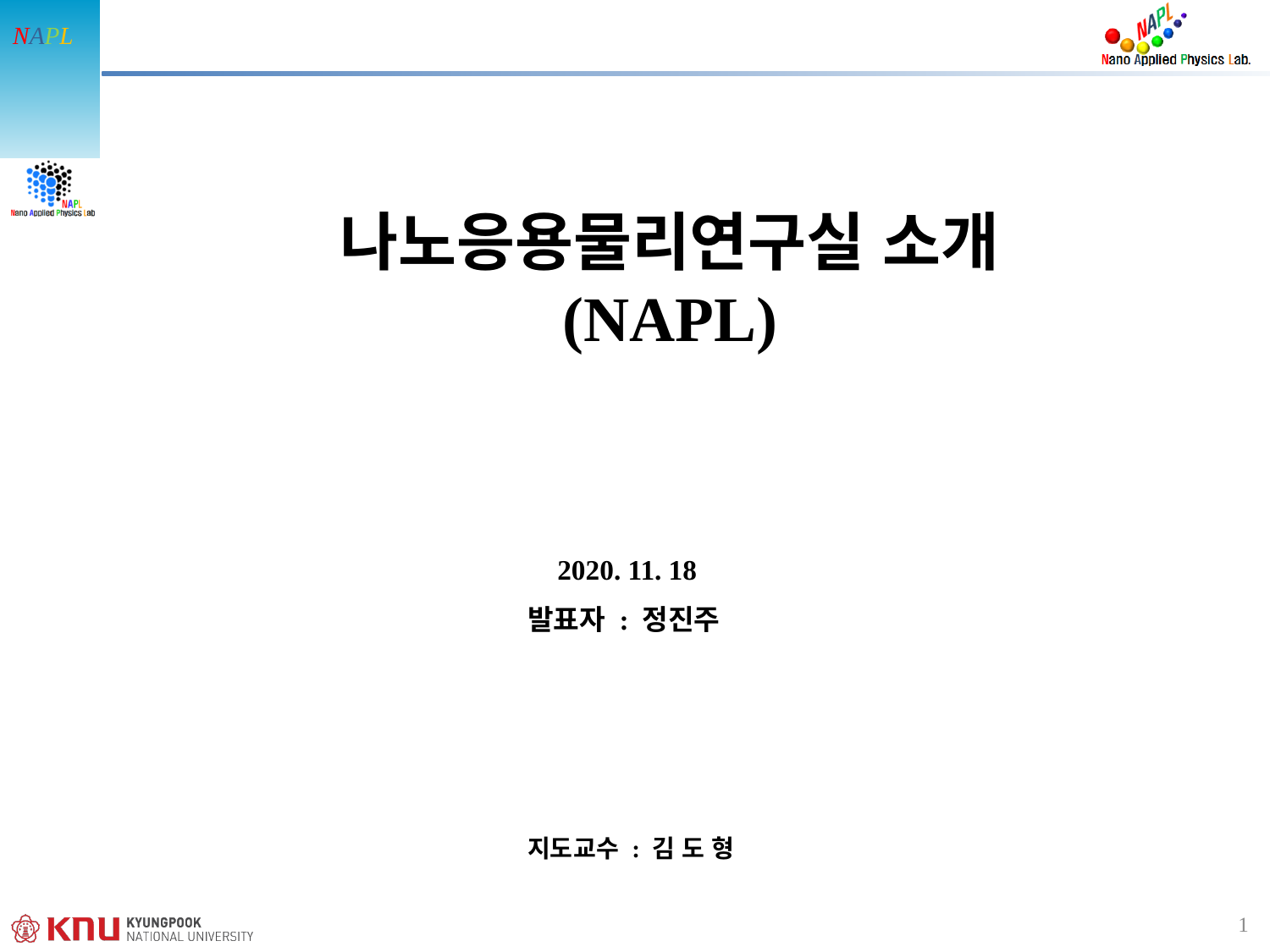

나노응용물리연구실 소개
(NAPL)
2020. 11. 18
발표자 : 정진주
지도교수 : 김 도 형
1